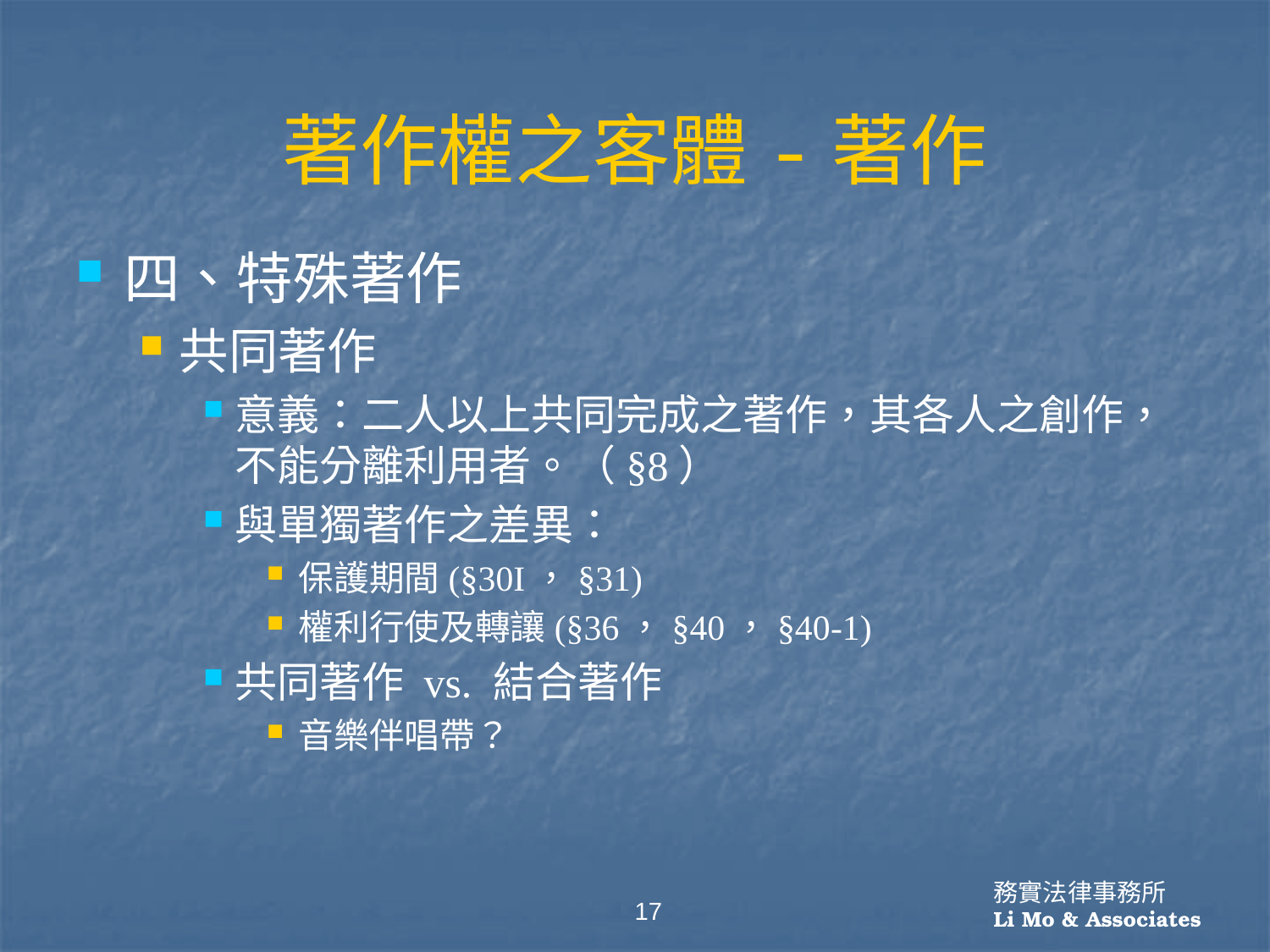

# 著作權之客體-著作
四、特殊著作
共同著作
意義：二人以上共同完成之著作，其各人之創作，不能分離利用者。（§8）
與單獨著作之差異：
保護期間(§30I，§31)
權利行使及轉讓(§36，§40，§40-1)
共同著作 vs. 結合著作
音樂伴唱帶？

17
務實法律事務所
Li Mo & Associates